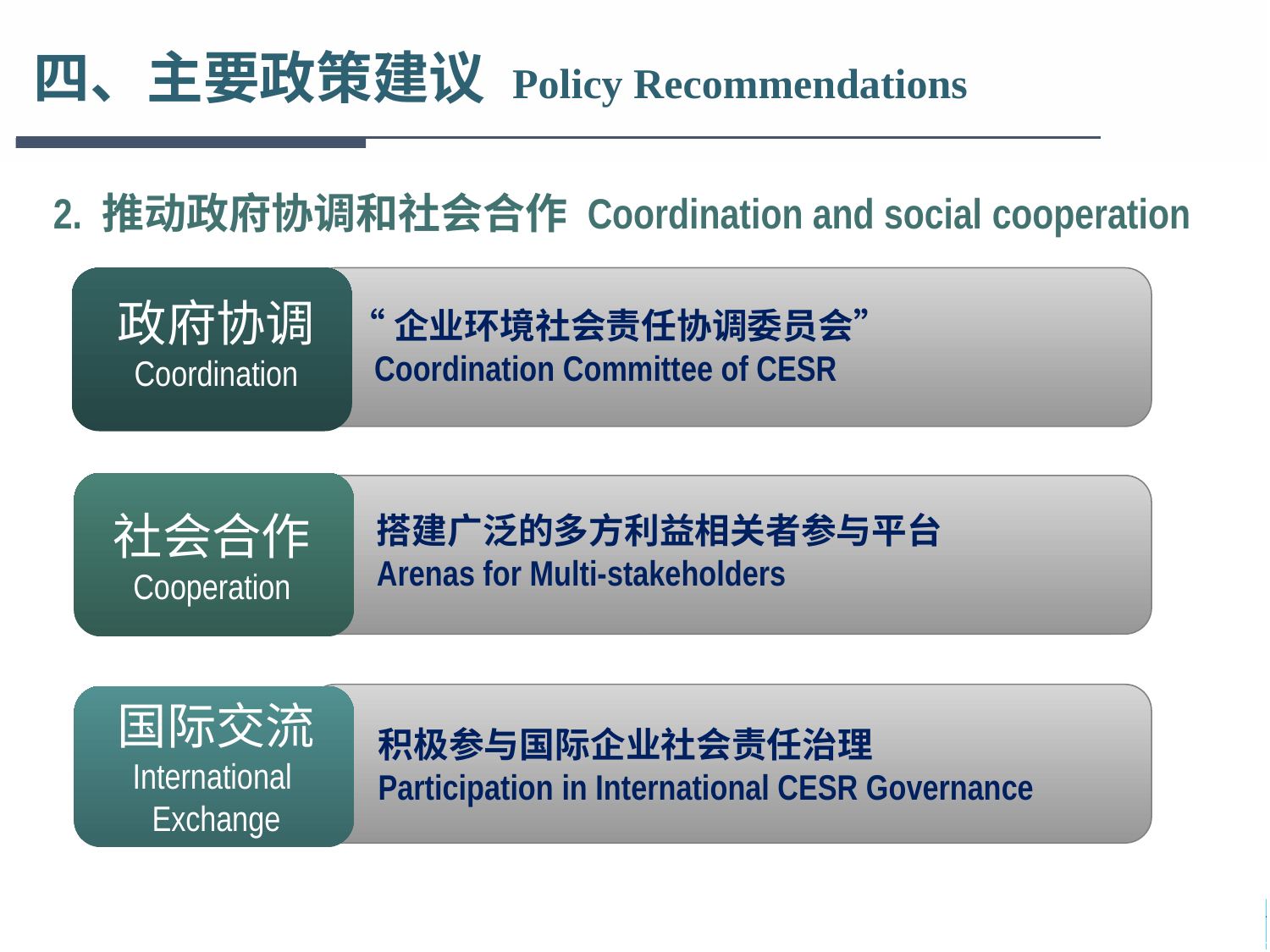

# 四、主要政策建议 Policy Recommendations
2. 推动政府协调和社会合作 Coordination and social cooperation

政府协调
Coordination
“企业环境社会责任协调委员会”
   Coordination Committee of CESR

社会合作
Cooperation
搭建广泛的多方利益相关者参与平台
Arenas for Multi-stakeholders

国际交流
International
Exchange
积极参与国际企业社会责任治理
Participation in International CESR Governance